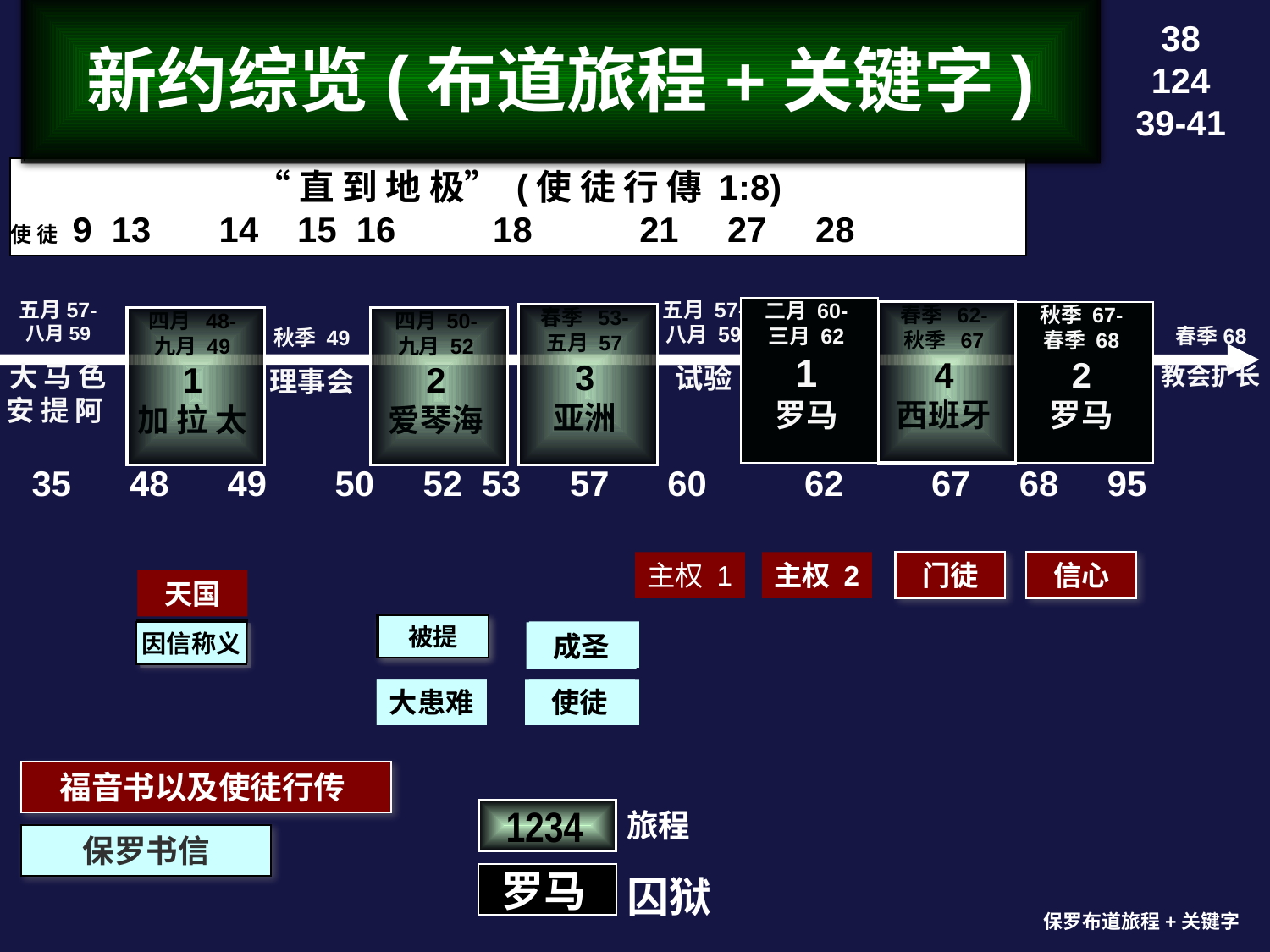

38
124
39-41
新约综览(布道旅程+关键字)
“直 到 地 极” (使 徒 行 傳 1:8)
使 徒  9  13       14    15  16          18           21     27     28
二月 60-
三月 62
1
罗马

五月57-
八月59
大 马 色
安 提 阿
五月 57-
八月 59
试验
春季  62-
秋季  67
4
西班牙

秋季 67-
春季 68
2
罗马

春季  53-
五月 57
3
亚洲

四月  48-
九月 49
1
加 拉 太

四月 50-
九月 52
2
爱琴海

春季68
教会扩长
秋季 49
理事会

  35      48      49       50     52  53     57      60          62         67     68     95
主权 1
主权 2
门徒
信心
天国
帖前
被提
加
歌前
因信称义
成圣
帖后
大患难
使徒
歌后
福音书以及使徒行传
1234
旅程
保罗书信
罗马
囚狱
保罗布道旅程+关键字